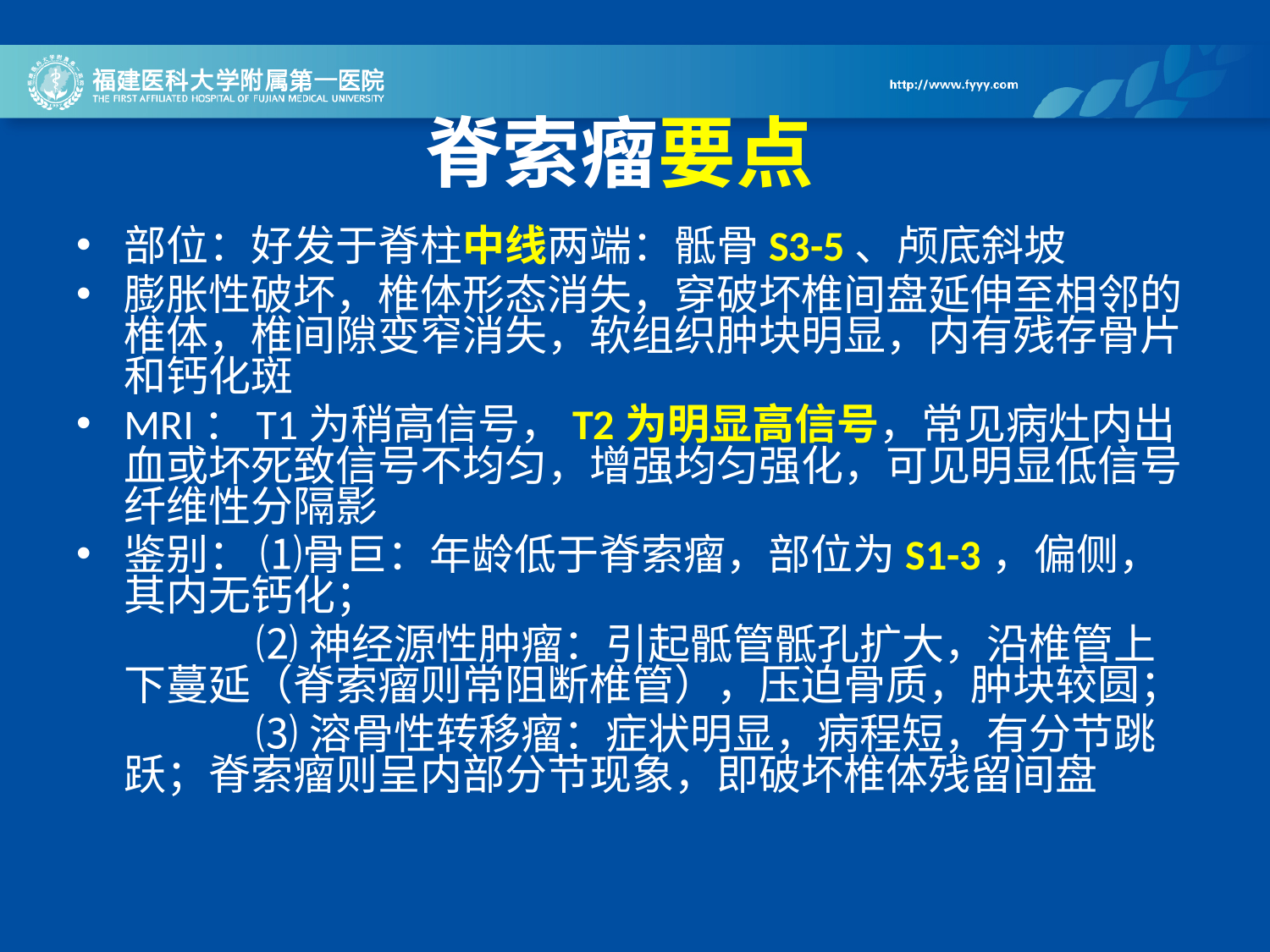

脊索瘤要点
部位：好发于脊柱中线两端：骶骨S3-5、颅底斜坡
膨胀性破坏，椎体形态消失，穿破坏椎间盘延伸至相邻的椎体，椎间隙变窄消失，软组织肿块明显，内有残存骨片和钙化斑
MRI：T1为稍高信号，T2为明显高信号，常见病灶内出血或坏死致信号不均匀，增强均匀强化，可见明显低信号纤维性分隔影
鉴别： ⑴骨巨：年龄低于脊索瘤，部位为S1-3，偏侧，其内无钙化；
                   ⑵神经源性肿瘤：引起骶管骶孔扩大，沿椎管上下蔓延（脊索瘤则常阻断椎管），压迫骨质，肿块较圆；
                   ⑶溶骨性转移瘤：症状明显，病程短，有分节跳跃；脊索瘤则呈内部分节现象，即破坏椎体残留间盘